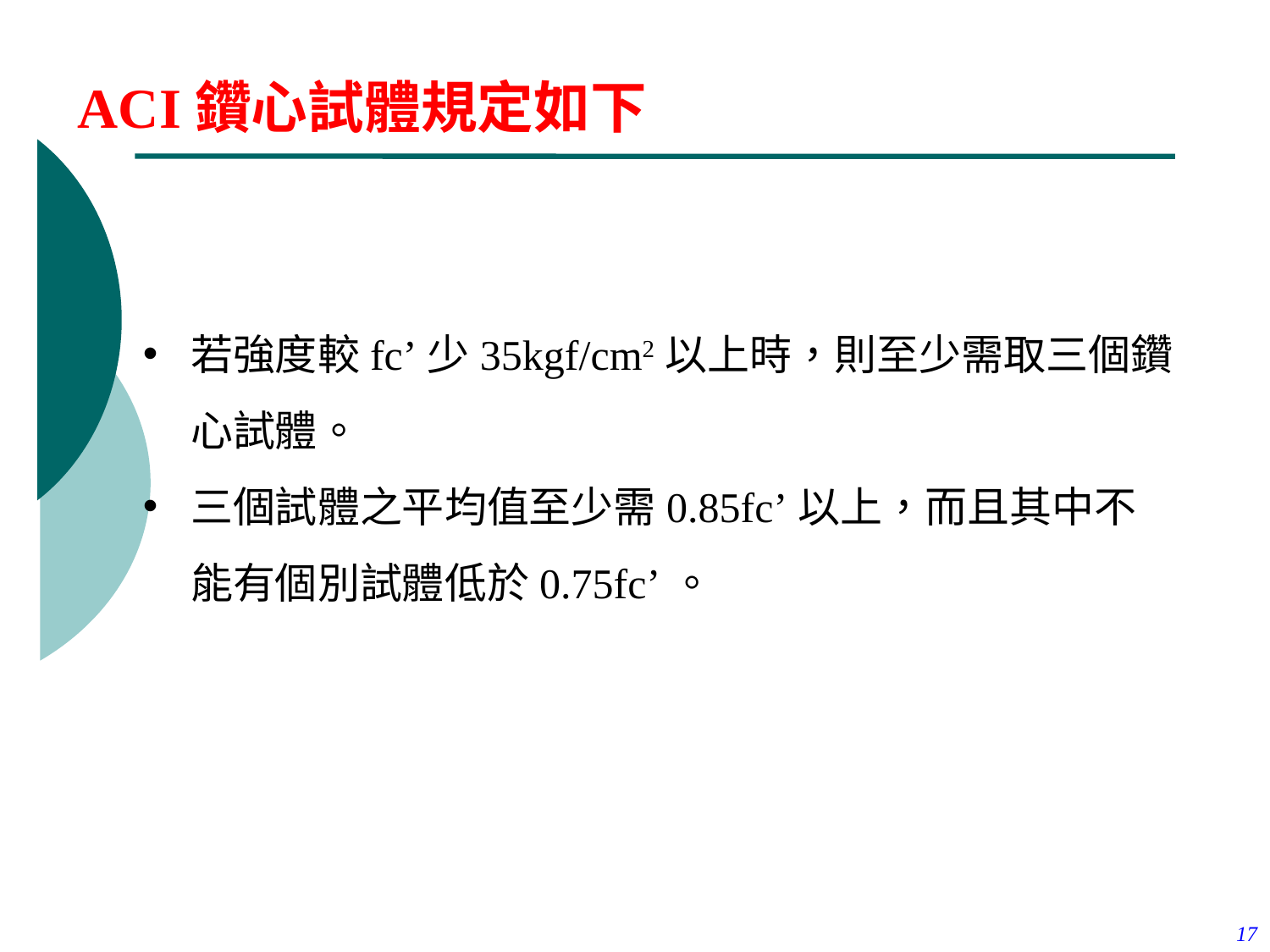

ACI鑽心試體規定如下
若強度較fc’少35kgf/cm2以上時，則至少需取三個鑽心試體。
三個試體之平均值至少需0.85fc’以上，而且其中不能有個別試體低於0.75fc’。
17